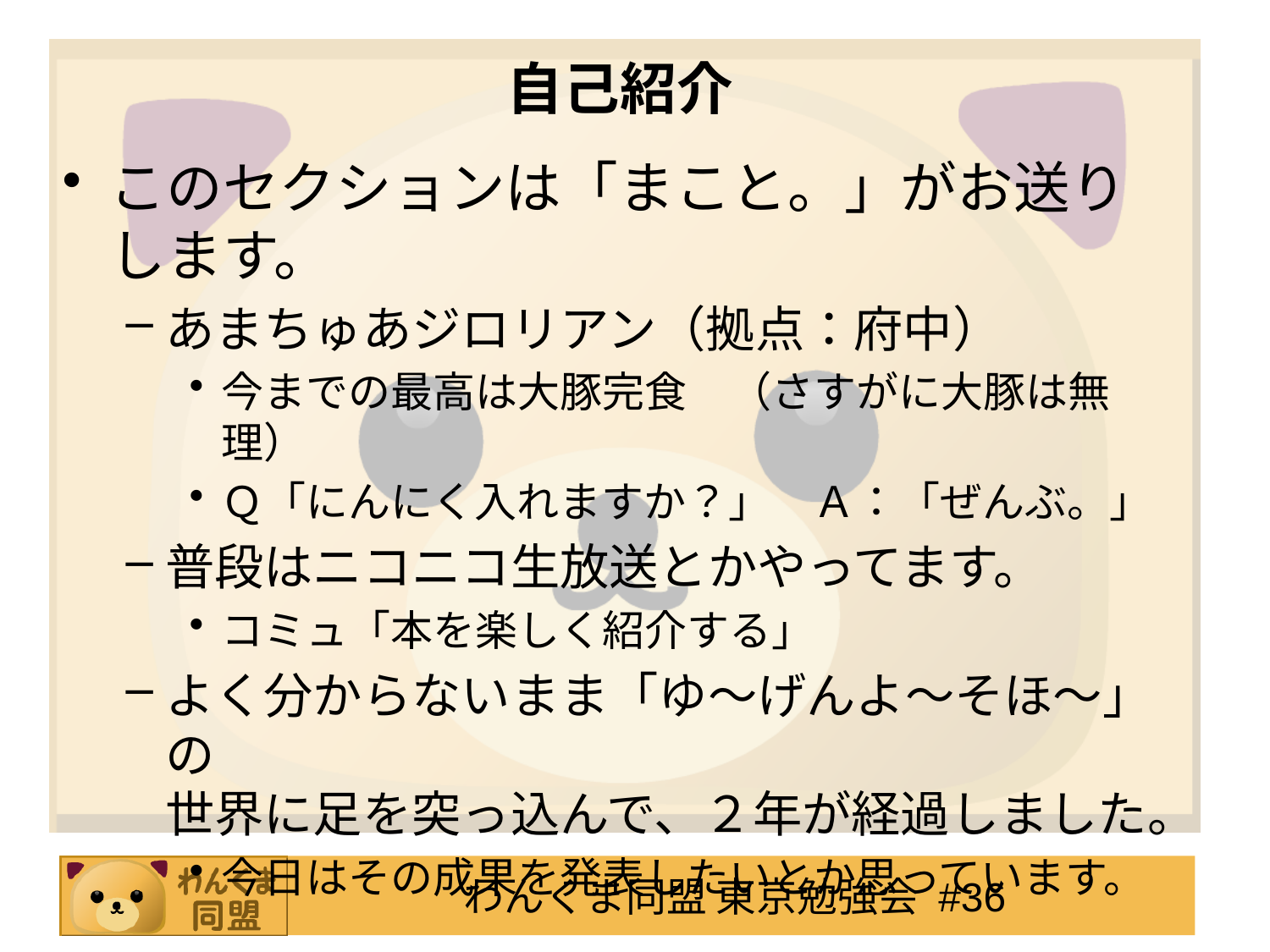

# 自己紹介
このセクションは「まこと。」がお送りします。
あまちゅあジロリアン（拠点：府中）
今までの最高は大豚完食　（さすがに大豚は無理）
Ｑ「にんにく入れますか？」　Ａ：「ぜんぶ。」
普段はニコニコ生放送とかやってます。
コミュ「本を楽しく紹介する」
よく分からないまま「ゆ～げんよ～そほ～」の
世界に足を突っ込んで、２年が経過しました。
今日はその成果を発表したいとか思っています。